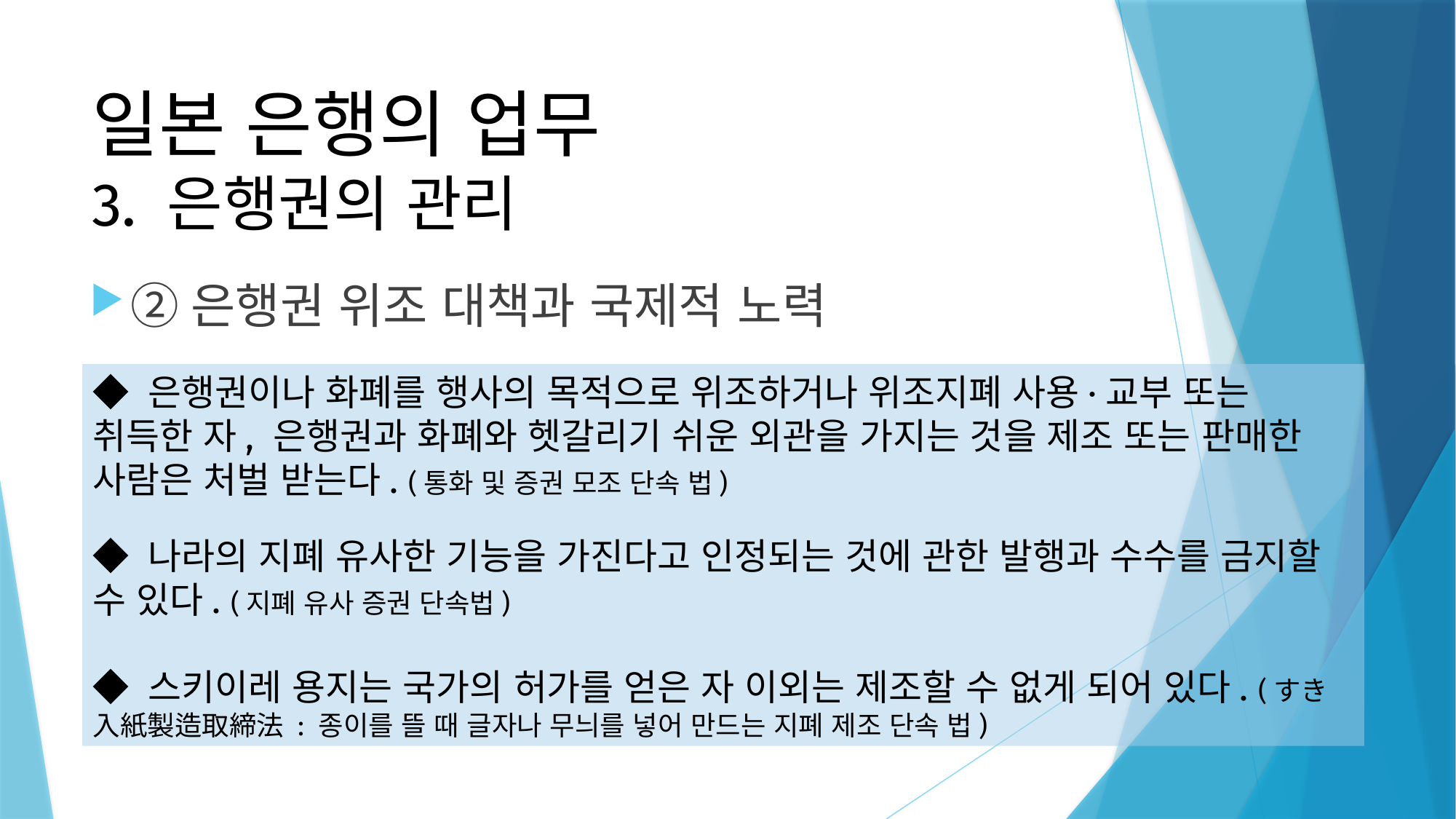

# 일본 은행의 업무 3. 은행권의 관리
②은행권 위조 대책과 국제적 노력
◆ 은행권이나 화폐를 행사의 목적으로 위조하거나 위조지폐 사용·교부 또는 취득한 자, 은행권과 화폐와 헷갈리기 쉬운 외관을 가지는 것을 제조 또는 판매한 사람은 처벌 받는다. (통화 및 증권 모조 단속 법)

◆ 나라의 지폐 유사한 기능을 가진다고 인정되는 것에 관한 발행과 수수를 금지할 수 있다. (지폐 유사 증권 단속법)

◆ 스키이레 용지는 국가의 허가를 얻은 자 이외는 제조할 수 없게 되어 있다. (すき入紙製造取締法 : 종이를 뜰 때 글자나 무늬를 넣어 만드는 지폐 제조 단속 법)